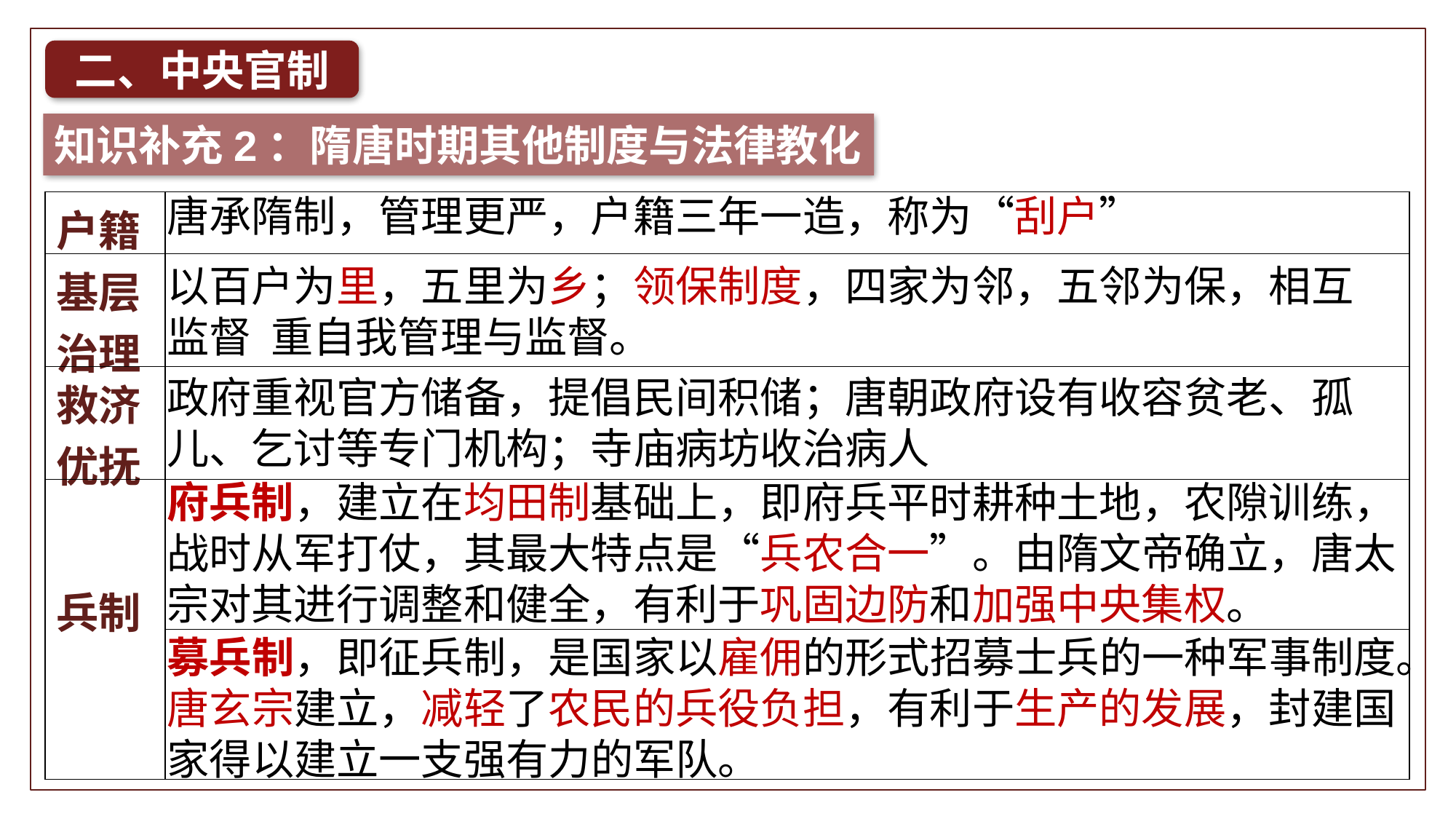

二、中央官制
知识补充2：隋唐时期其他制度与法律教化
唐承隋制，管理更严，户籍三年一造，称为“刮户”
| 户籍 |  |
| --- | --- |
| 基层治理 |  |
| 救济 优抚 |  |
| 兵制 |  |
|  |  |
以百户为里，五里为乡；领保制度，四家为邻，五邻为保，相互监督  重自我管理与监督。
政府重视官方储备，提倡民间积储；唐朝政府设有收容贫老、孤儿、乞讨等专门机构；寺庙病坊收治病人
府兵制，建立在均田制基础上，即府兵平时耕种土地，农隙训练，战时从军打仗，其最大特点是“兵农合一”。由隋文帝确立，唐太宗对其进行调整和健全，有利于巩固边防和加强中央集权。
募兵制，即征兵制，是国家以雇佣的形式招募士兵的一种军事制度。唐玄宗建立，减轻了农民的兵役负担，有利于生产的发展，封建国家得以建立一支强有力的军队。